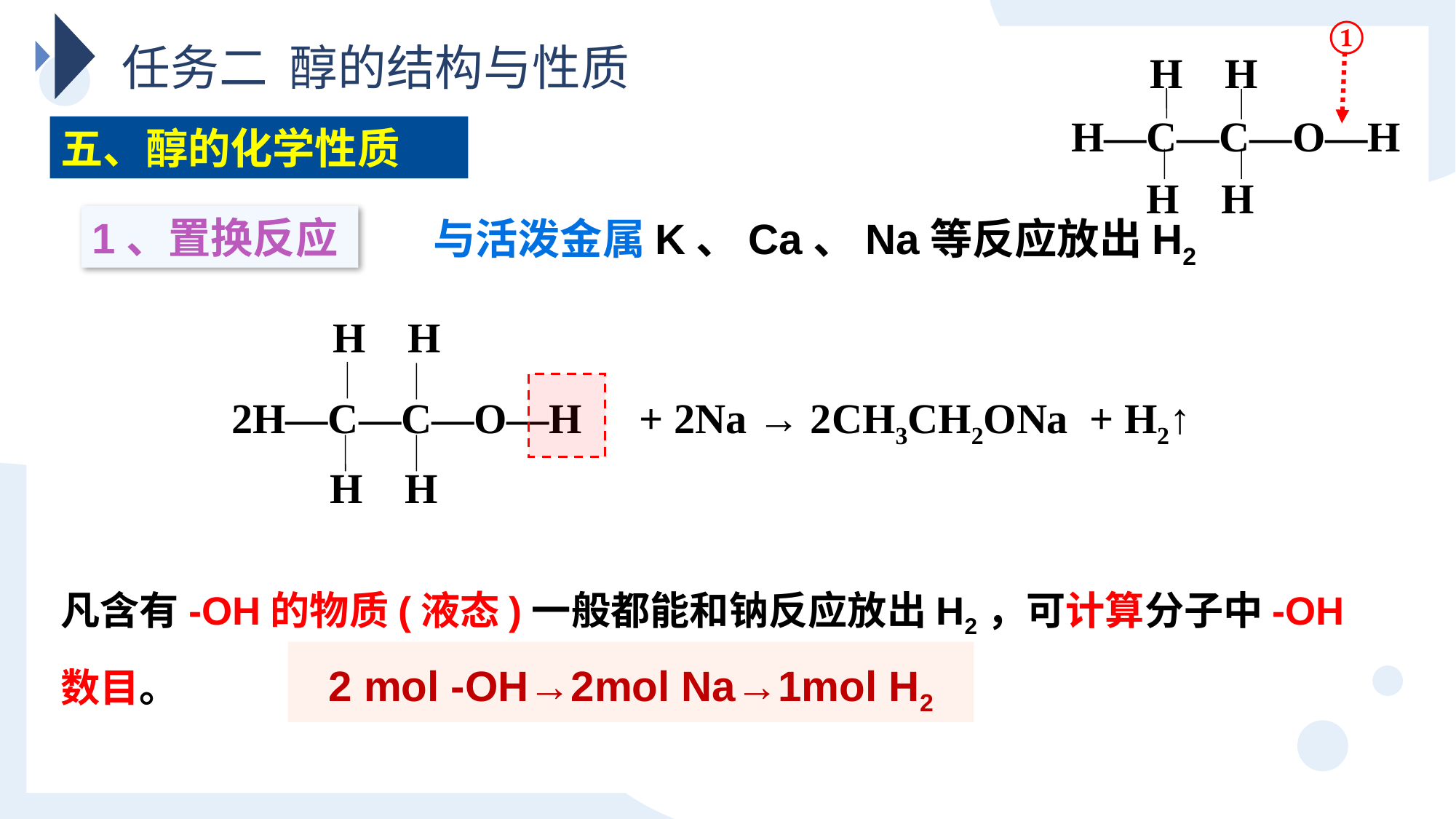

①

H    H

H—C—C—O—H

 H    H
任务二  醇的结构与性质

五、醇的化学性质
1、置换反应
与活泼金属K、Ca、Na等反应放出H2
H    H

2H—C—C—O—H

 H    H

+ 2Na → 2CH3CH2ONa  + H2↑
凡含有-OH的物质(液态)一般都能和钠反应放出H2，可计算分子中-OH数目。
2 mol -OH→2mol Na→1mol H2